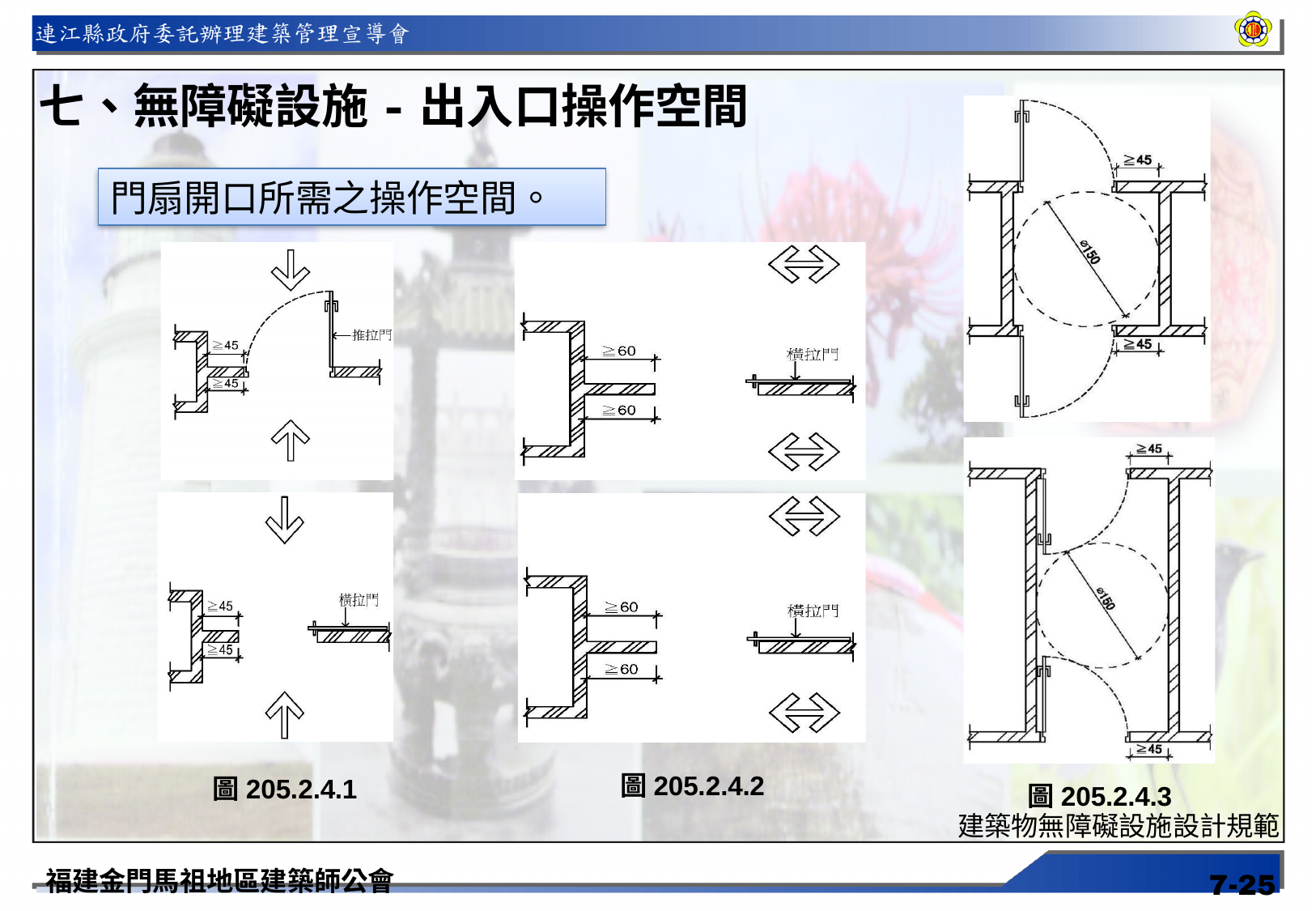

七、無障礙設施-出入口操作空間

門扇開口所需之操作空間。

圖205.2.4.2
圖205.2.4.1
圖205.2.4.3
建築物無障礙設施設計規範
福建金門馬祖地區建築師公會
7-25